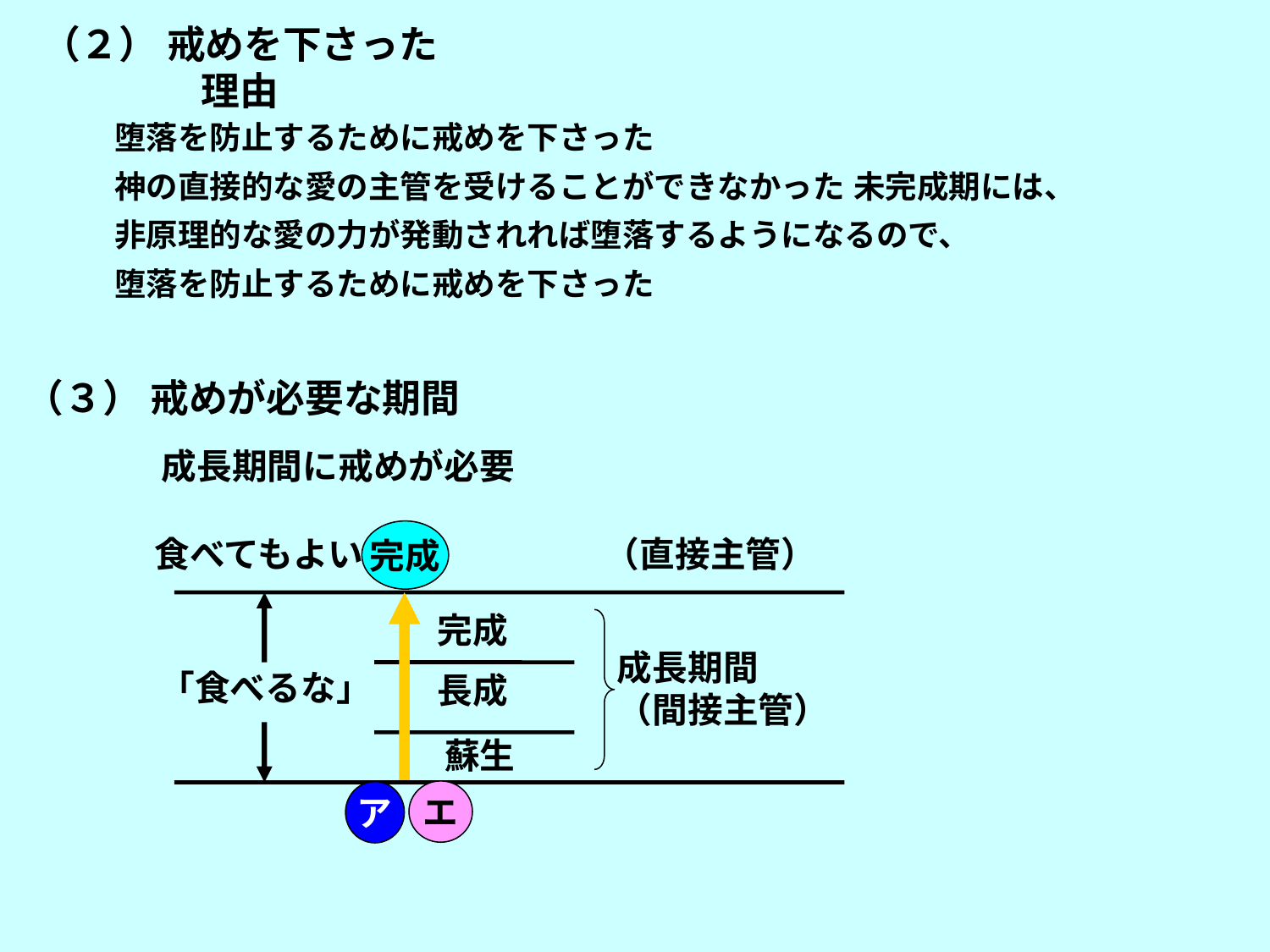

（２） 戒めを下さった理由
堕落を防止するために戒めを下さった
神の直接的な愛の主管を受けることができなかった 未完成期には、
非原理的な愛の力が発動されれば堕落するようになるので、
堕落を防止するために戒めを下さった
（３） 戒めが必要な期間
成長期間に戒めが必要
完成
食べてもよい
（直接主管）

完成

成長期間
（間接主管）
「食べるな」

長成

蘇生

エ
ア